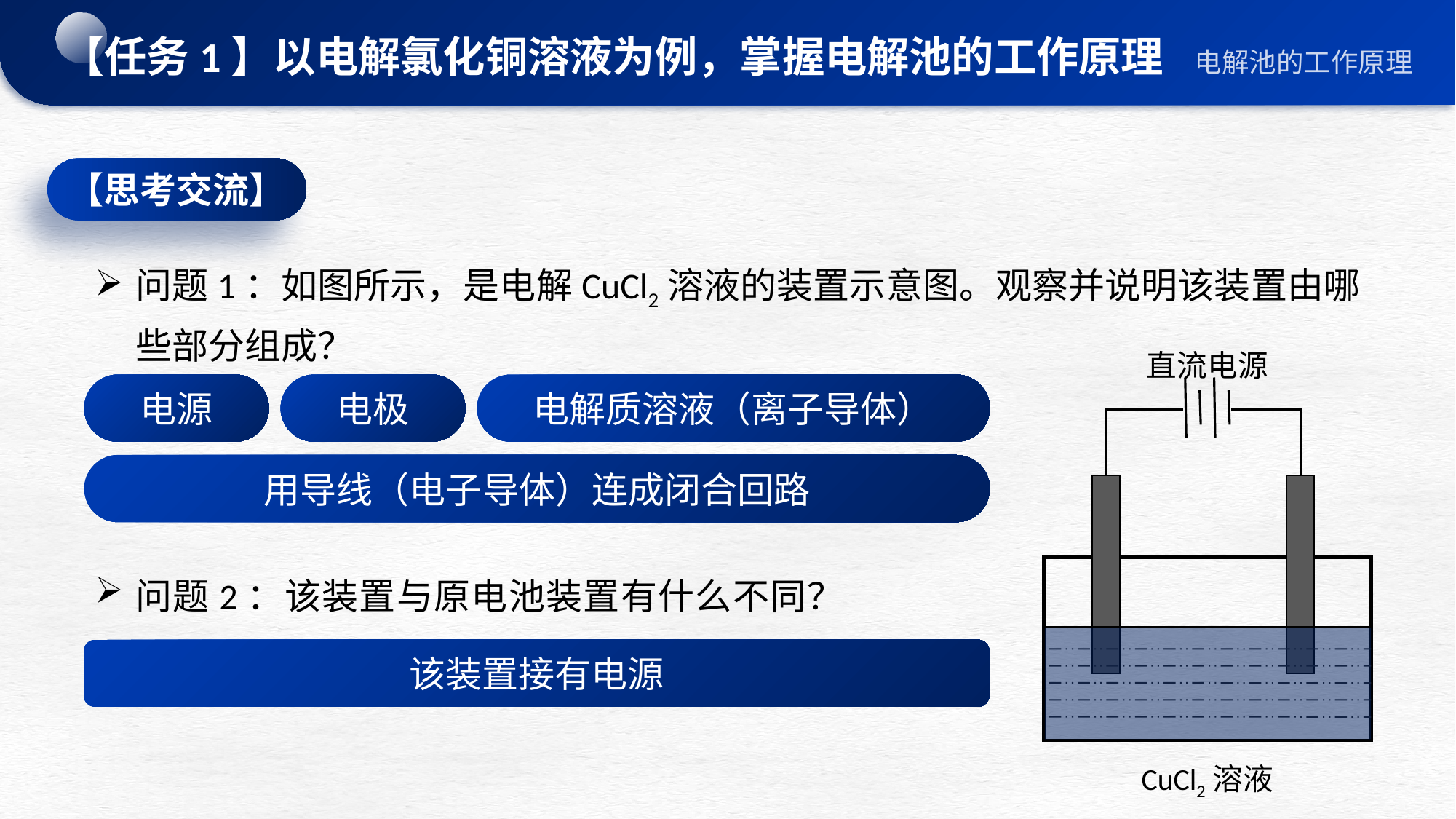

【任务1】以电解氯化铜溶液为例，掌握电解池的工作原理
【思考交流】
问题1：如图所示，是电解CuCl2溶液的装置示意图。观察并说明该装置由哪些部分组成？
直流电源

CuCl2溶液
电源
电极
电解质溶液（离子导体）
用导线（电子导体）连成闭合回路
问题2：该装置与原电池装置有什么不同？
该装置接有电源